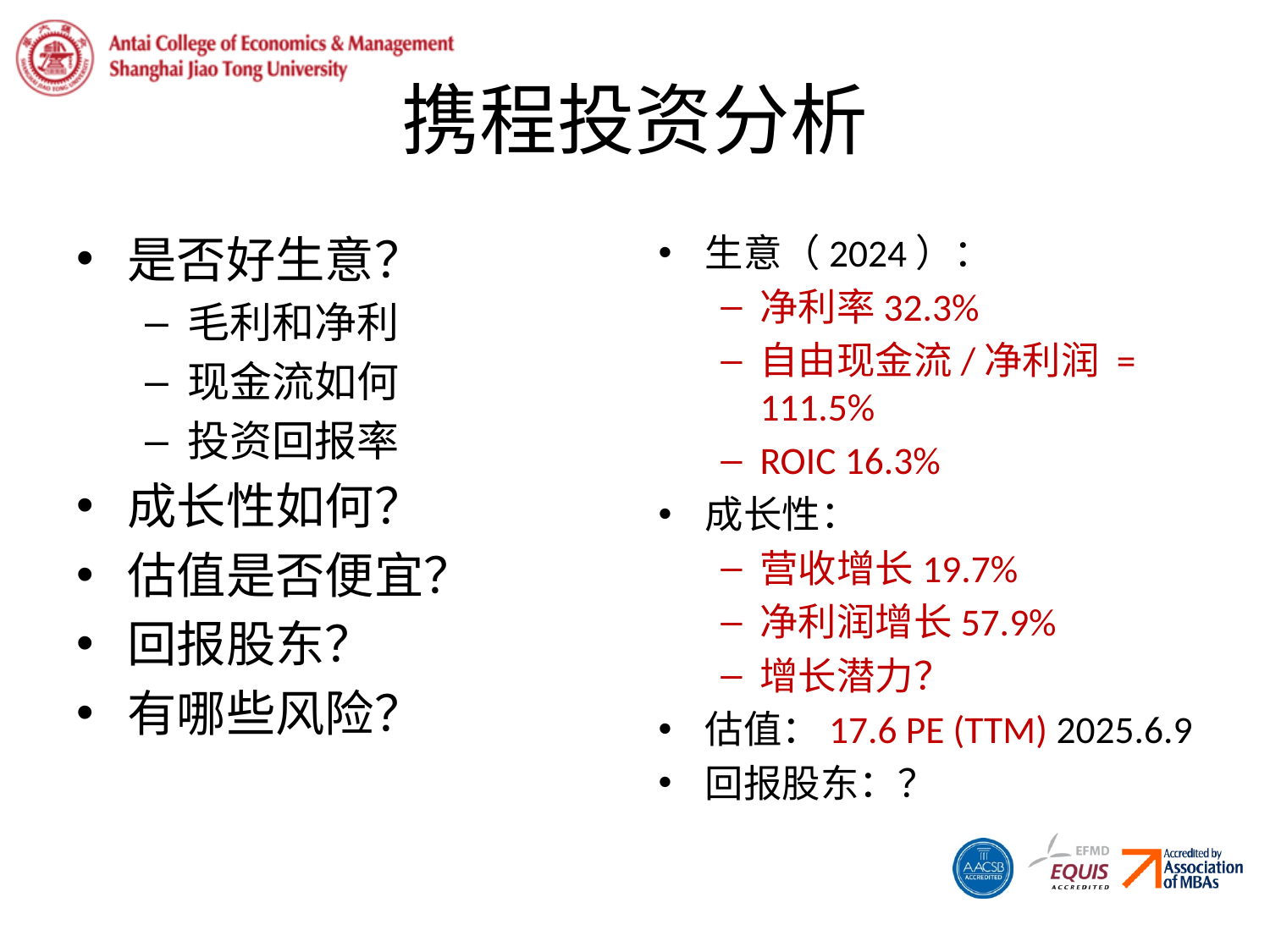

# 携程投资分析
是否好生意？
毛利和净利
现金流如何
投资回报率
成长性如何？
估值是否便宜？
回报股东？
有哪些风险？

生意（2024）：
净利率32.3%
自由现金流/净利润 = 111.5%
ROIC 16.3%
成长性：
营收增长19.7%
净利润增长57.9%
增长潜力？
估值：17.6 PE (TTM) 2025.6.9
回报股东：？